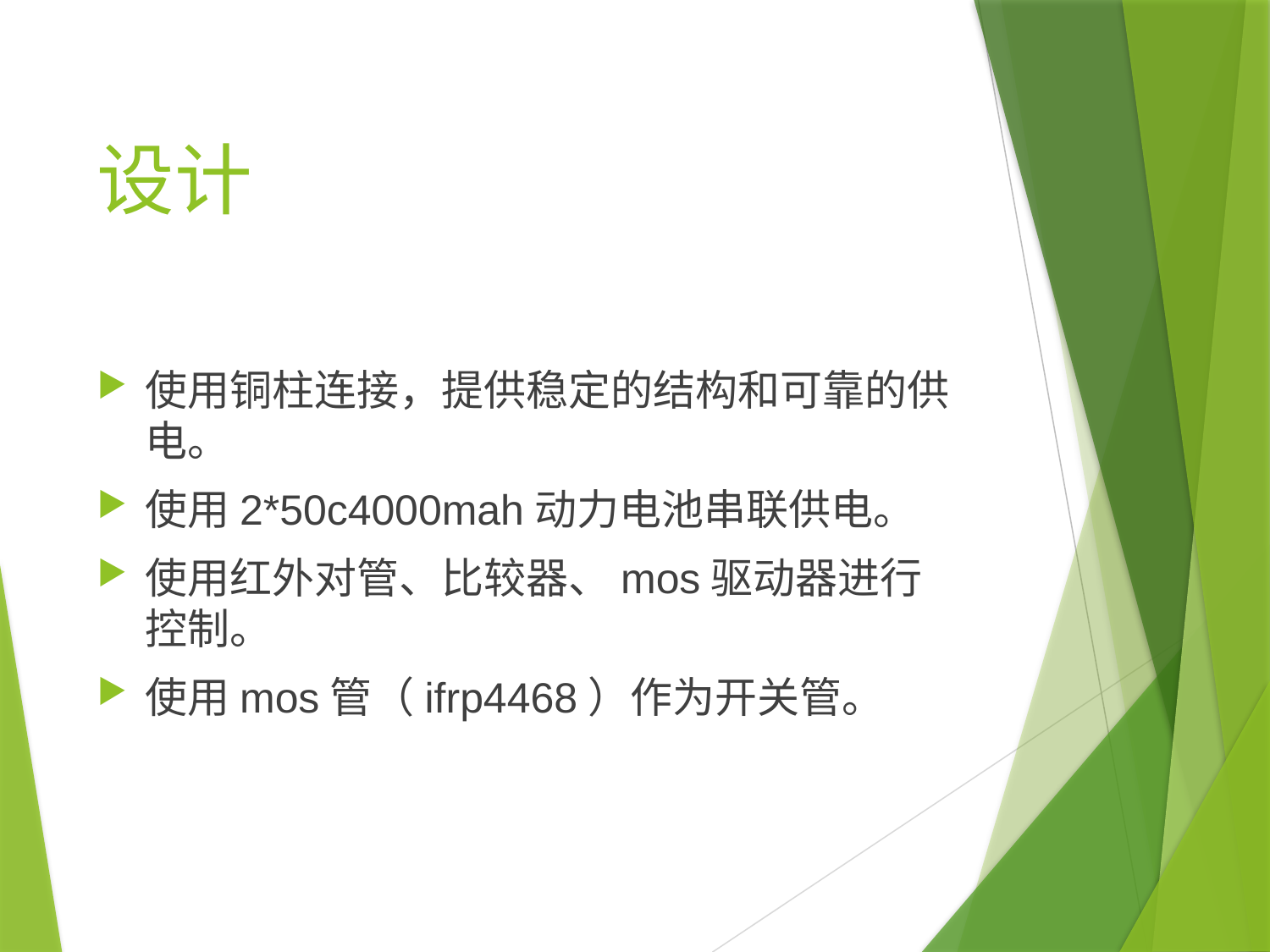

# 设计
使用铜柱连接，提供稳定的结构和可靠的供电。
使用2*50c4000mah动力电池串联供电。
使用红外对管、比较器、mos驱动器进行控制。
使用mos管（ifrp4468）作为开关管。